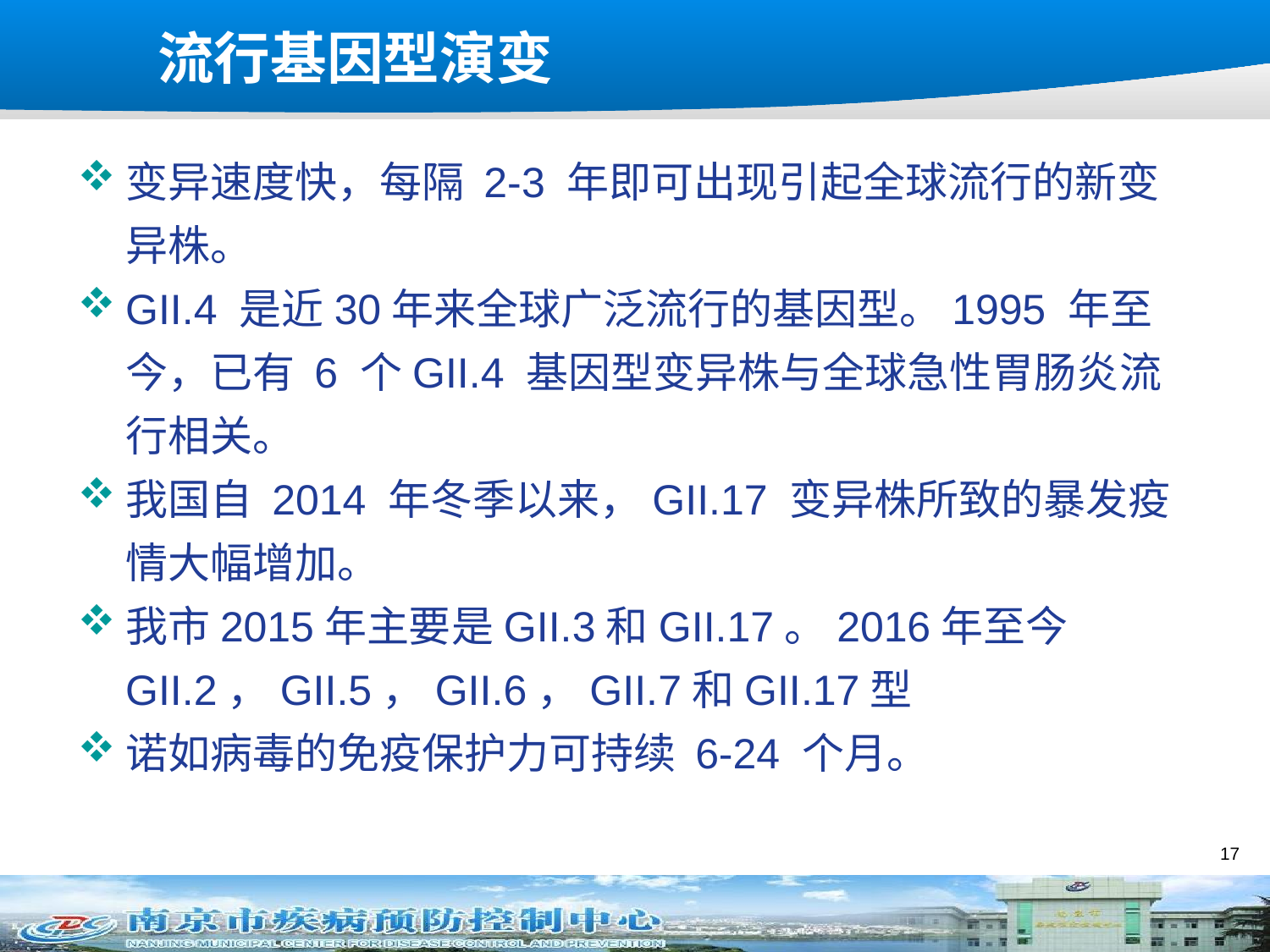

# 流行基因型演变
变异速度快，每隔 2‐3 年即可出现引起全球流行的新变异株。
GII.4 是近30年来全球广泛流行的基因型。1995 年至今，已有 6 个GII.4 基因型变异株与全球急性胃肠炎流行相关。
我国自 2014 年冬季以来，GII.17 变异株所致的暴发疫情大幅增加。
我市2015年主要是GII.3和GII.17。2016年至今GII.2，GII.5，GII.6，GII.7和GII.17型
诺如病毒的免疫保护力可持续 6‐24 个月。

17